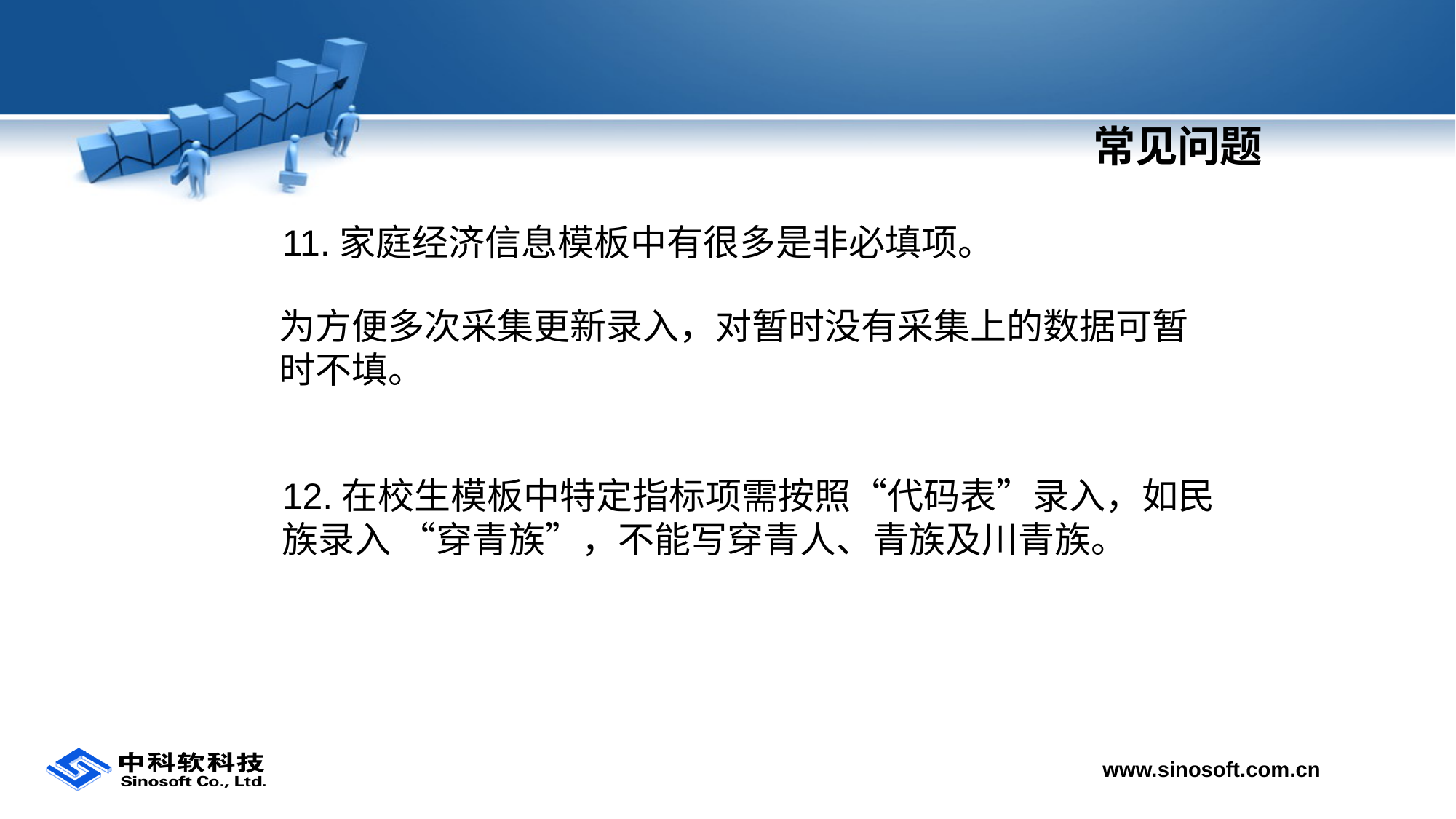

# 常见问题
11.家庭经济信息模板中有很多是非必填项。
为方便多次采集更新录入，对暂时没有采集上的数据可暂时不填。
12.在校生模板中特定指标项需按照“代码表”录入，如民族录入 “穿青族”，不能写穿青人、青族及川青族。